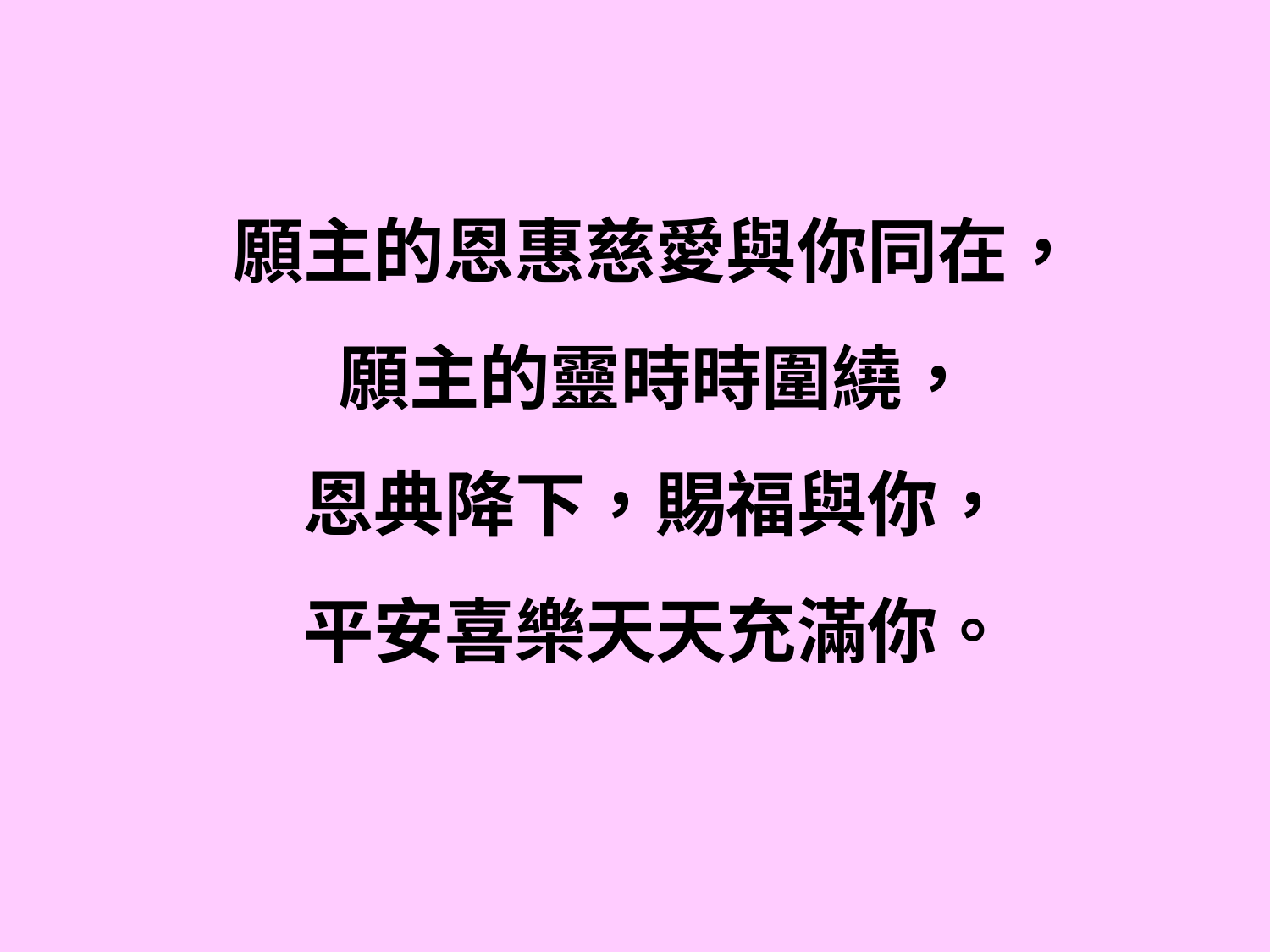

# 願主的恩惠慈愛與你同在， 願主的靈時時圍繞， 恩典降下，賜福與你， 平安喜樂天天充滿你。